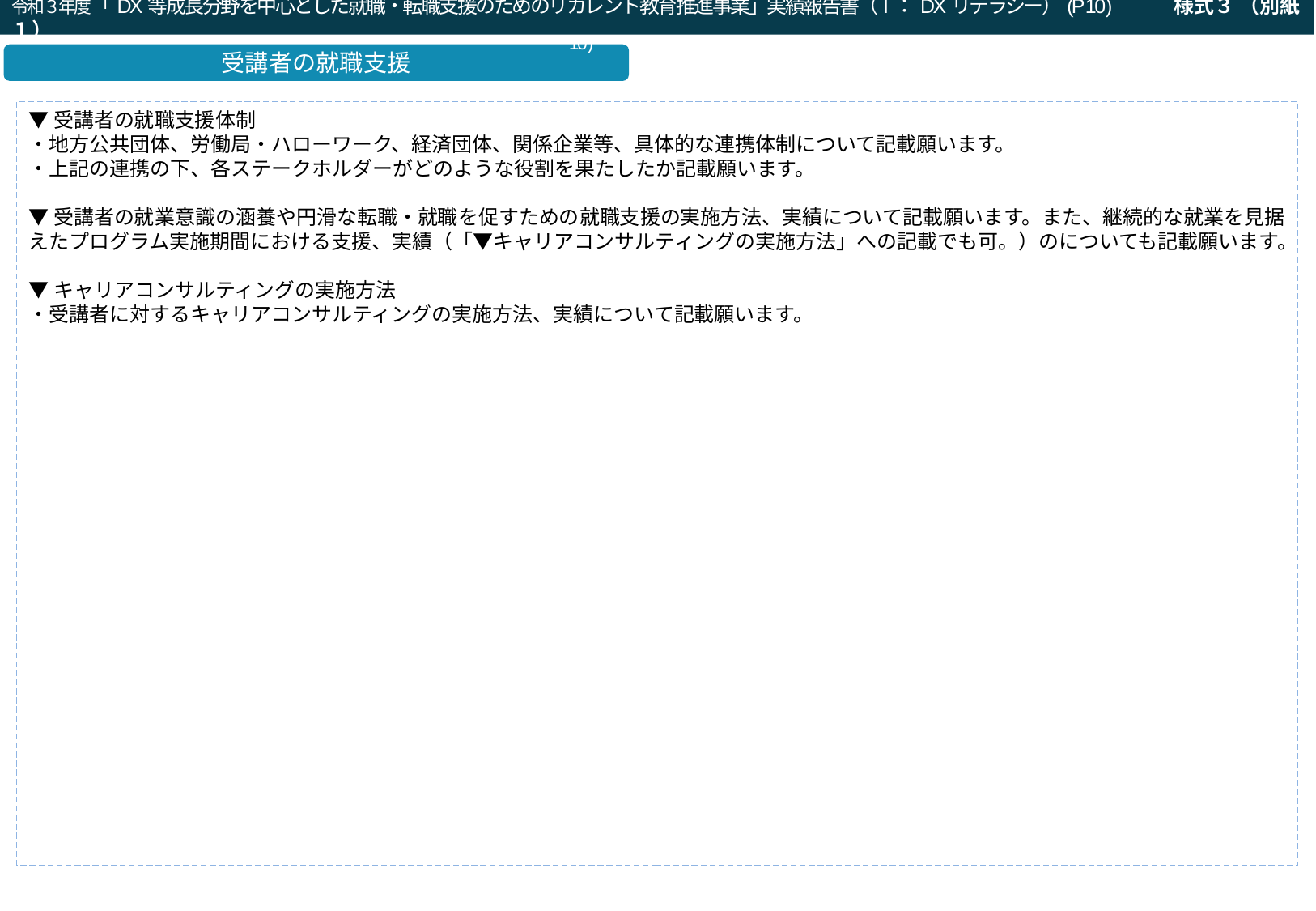

令和３年度「DX等成長分野を中心とした就職・転職支援のためのリカレント教育推進事業」実績報告書（Ⅰ：DXリテラシー）(P10)　　　様式３ （別紙１）
令和２年度「就職・転職支援のための大学リカレント教育推進事業（就職・転職支援のためのリカレント教育プログラムの開発・実施）」企画提案書（a：求職支援）(P10)
受講者の就職支援
▼受講者の就職支援体制
・地方公共団体、労働局・ハローワーク、経済団体、関係企業等、具体的な連携体制について記載願います。
・上記の連携の下、各ステークホルダーがどのような役割を果たしたか記載願います。

▼受講者の就業意識の涵養や円滑な転職・就職を促すための就職支援の実施方法、実績について記載願います。また、継続的な就業を見据えたプログラム実施期間における支援、実績（「▼キャリアコンサルティングの実施方法」への記載でも可。）のについても記載願います。

▼キャリアコンサルティングの実施方法
・受講者に対するキャリアコンサルティングの実施方法、実績について記載願います。